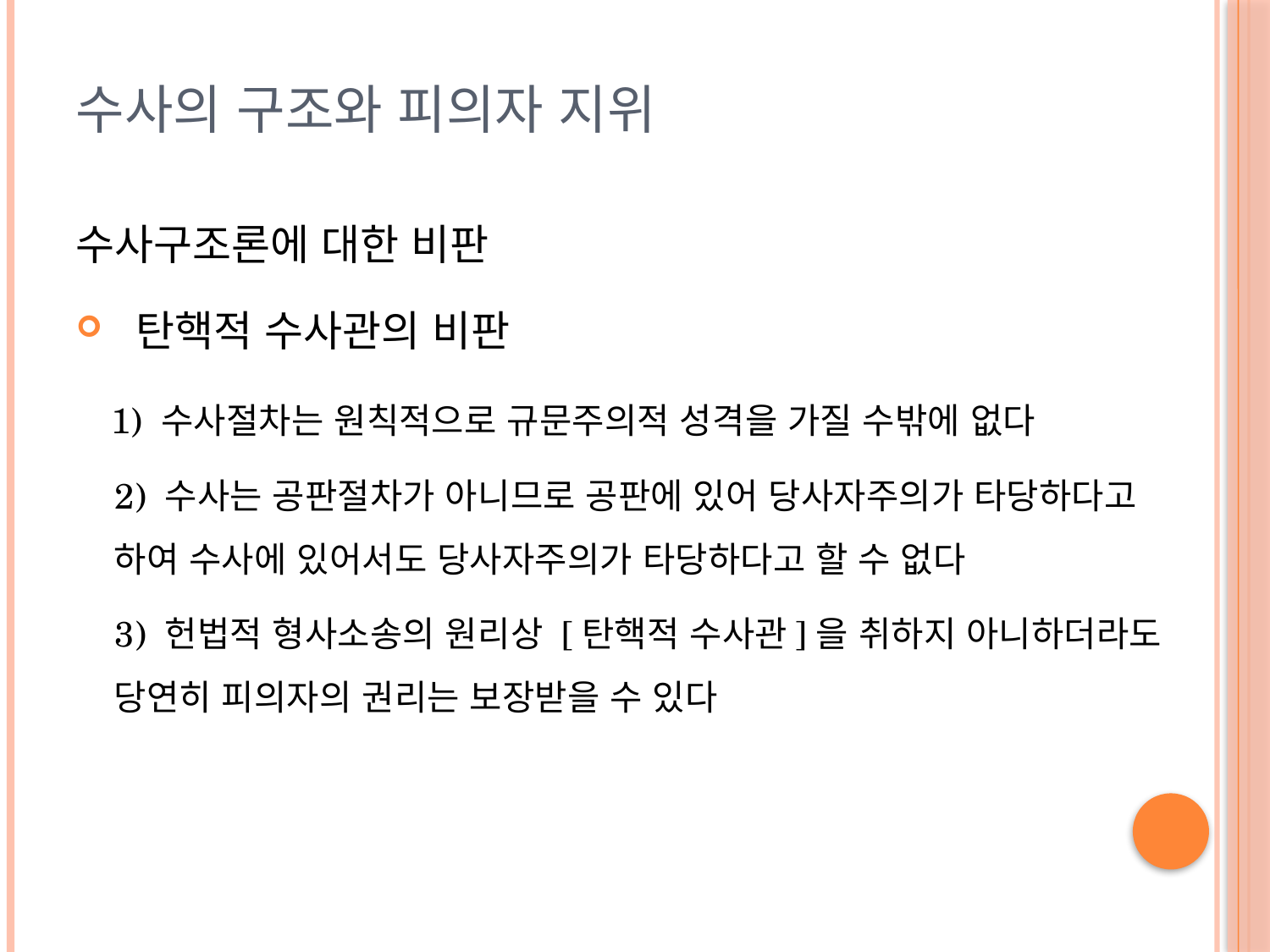

# 수사의 구조와 피의자 지위
수사구조론에 대한 비판
 탄핵적 수사관의 비판
   1) 수사절차는 원칙적으로 규문주의적 성격을 가질 수밖에 없다
    2) 수사는 공판절차가 아니므로 공판에 있어 당사자주의가 타당하다고 하여 수사에 있어서도 당사자주의가 타당하다고 할 수 없다
    3) 헌법적 형사소송의 원리상 [탄핵적 수사관]을 취하지 아니하더라도 당연히 피의자의 권리는 보장받을 수 있다